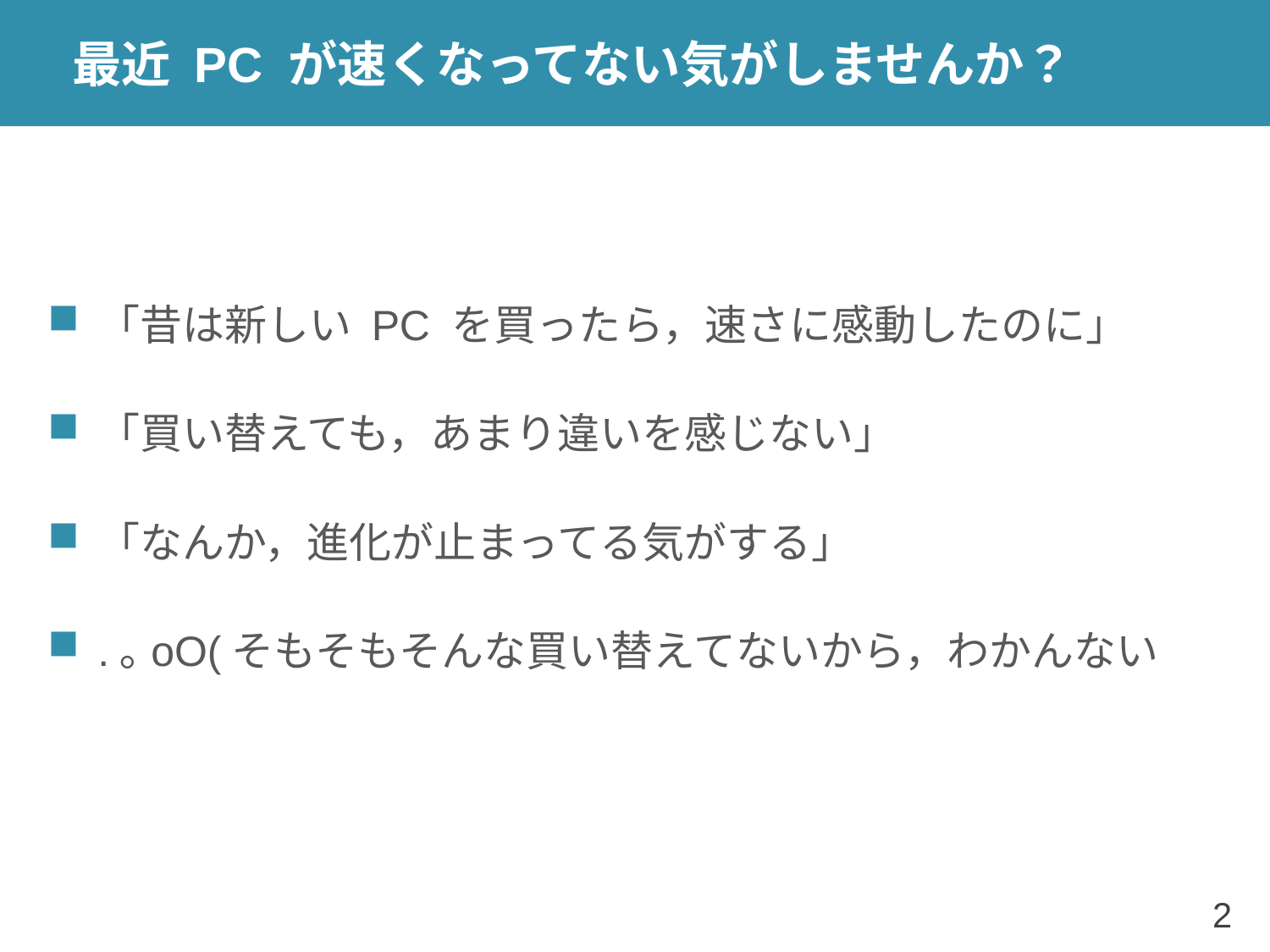

# 最近 PC が速くなってない気がしませんか？
「昔は新しい PC を買ったら，速さに感動したのに」
「買い替えても，あまり違いを感じない」
「なんか，進化が止まってる気がする」
.｡oO(そもそもそんな買い替えてないから，わかんない